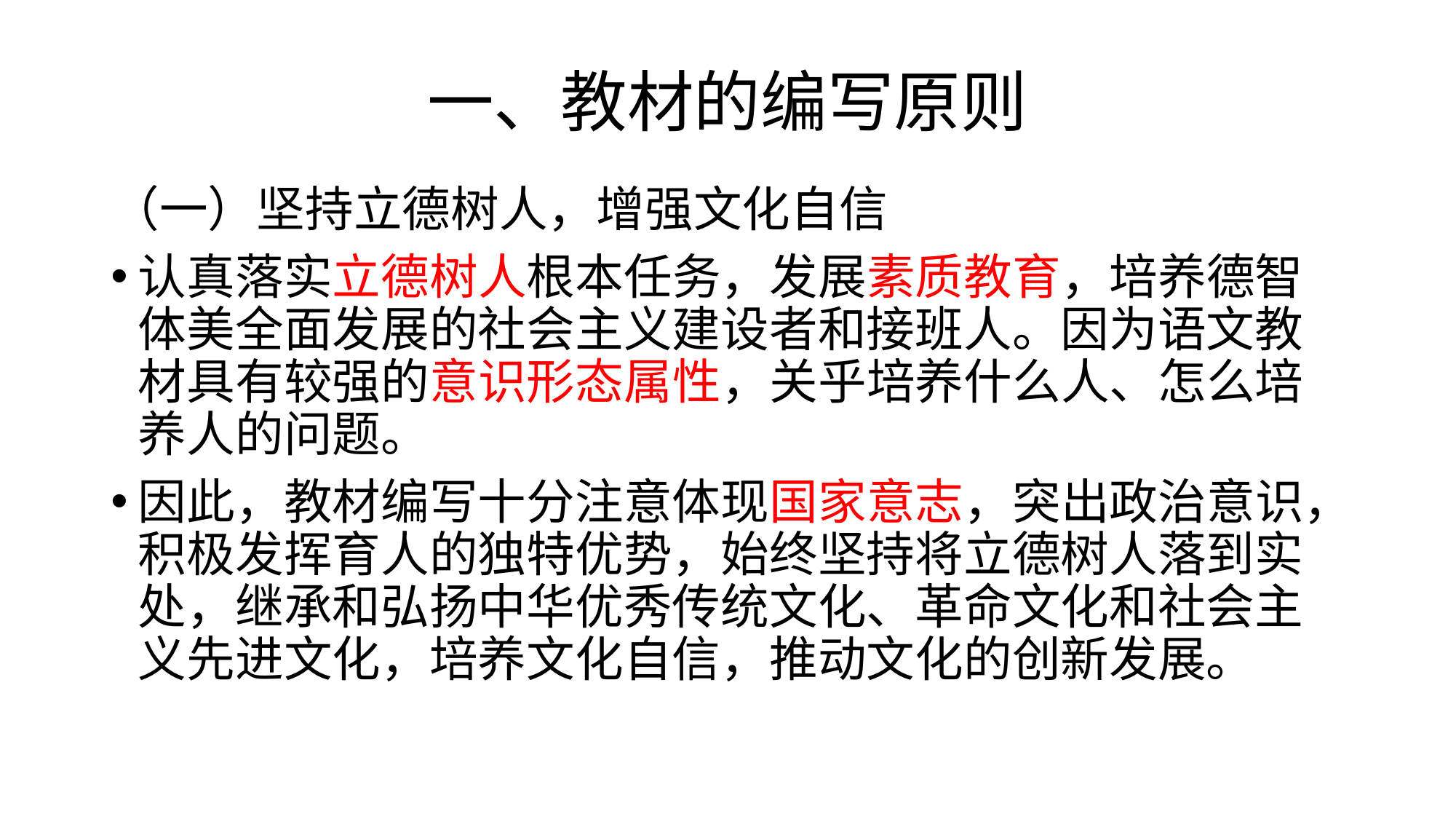

# 一、教材的编写原则
（一）坚持立德树人，增强文化自信
认真落实立德树人根本任务，发展素质教育，培养德智体美全面发展的社会主义建设者和接班人。因为语文教材具有较强的意识形态属性，关乎培养什么人、怎么培养人的问题。
因此，教材编写十分注意体现国家意志，突出政治意识，积极发挥育人的独特优势，始终坚持将立德树人落到实处，继承和弘扬中华优秀传统文化、革命文化和社会主义先进文化，培养文化自信，推动文化的创新发展。